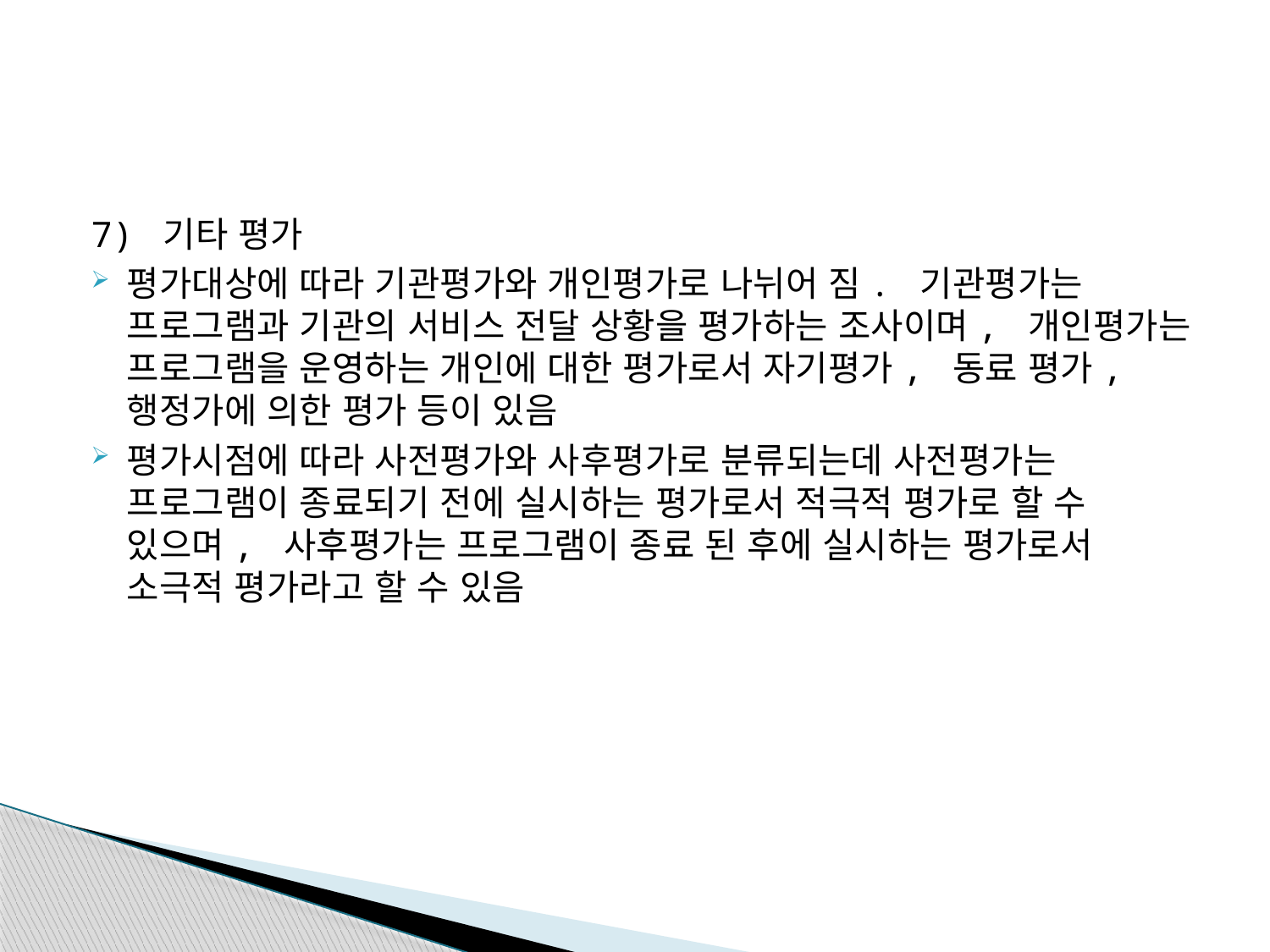

7) 기타 평가
평가대상에 따라 기관평가와 개인평가로 나뉘어 짐. 기관평가는 프로그램과 기관의 서비스 전달 상황을 평가하는 조사이며, 개인평가는 프로그램을 운영하는 개인에 대한 평가로서 자기평가, 동료 평가, 행정가에 의한 평가 등이 있음
평가시점에 따라 사전평가와 사후평가로 분류되는데 사전평가는 프로그램이 종료되기 전에 실시하는 평가로서 적극적 평가로 할 수 있으며, 사후평가는 프로그램이 종료 된 후에 실시하는 평가로서 소극적 평가라고 할 수 있음